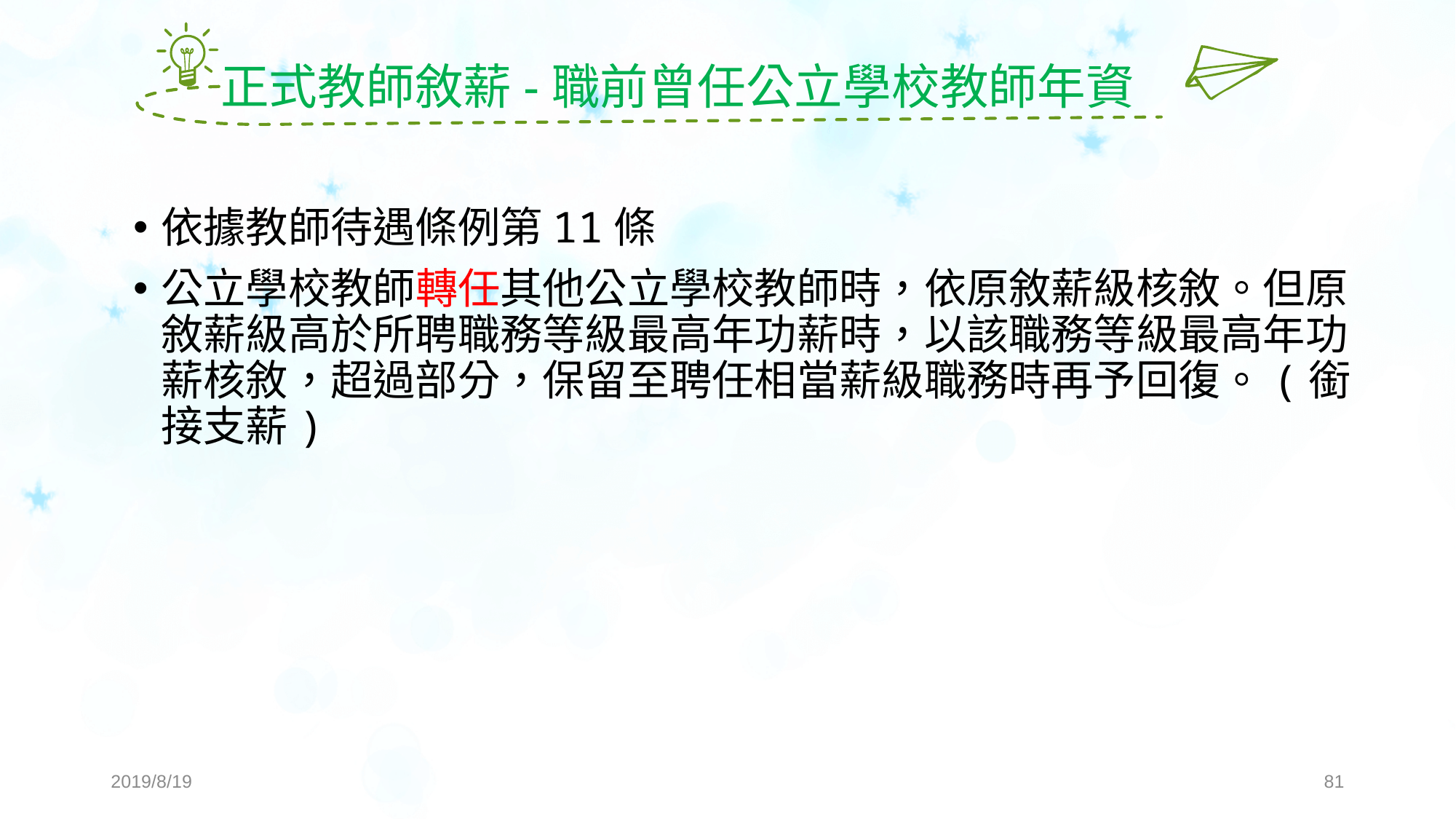

# 正式教師敘薪-職前曾任公立學校教師年資
依據教師待遇條例第11條
公立學校教師轉任其他公立學校教師時，依原敘薪級核敘。但原敘薪級高於所聘職務等級最高年功薪時，以該職務等級最高年功薪核敘，超過部分，保留至聘任相當薪級職務時再予回復。(銜接支薪)
2019/8/19
81